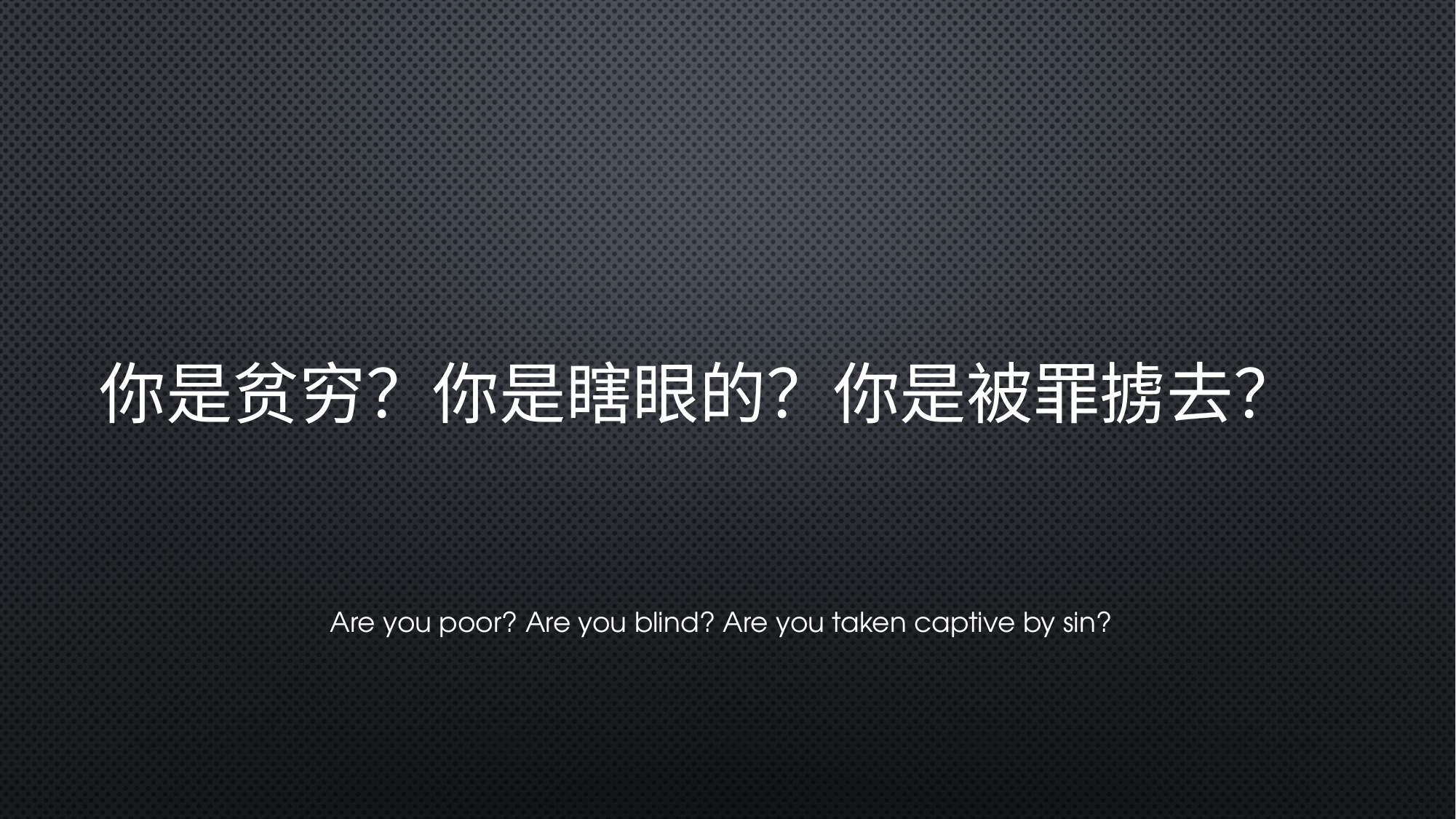

你是贫穷？你是瞎眼的？你是被罪掳去？
Are you poor? Are you blind? Are you taken captive by sin?